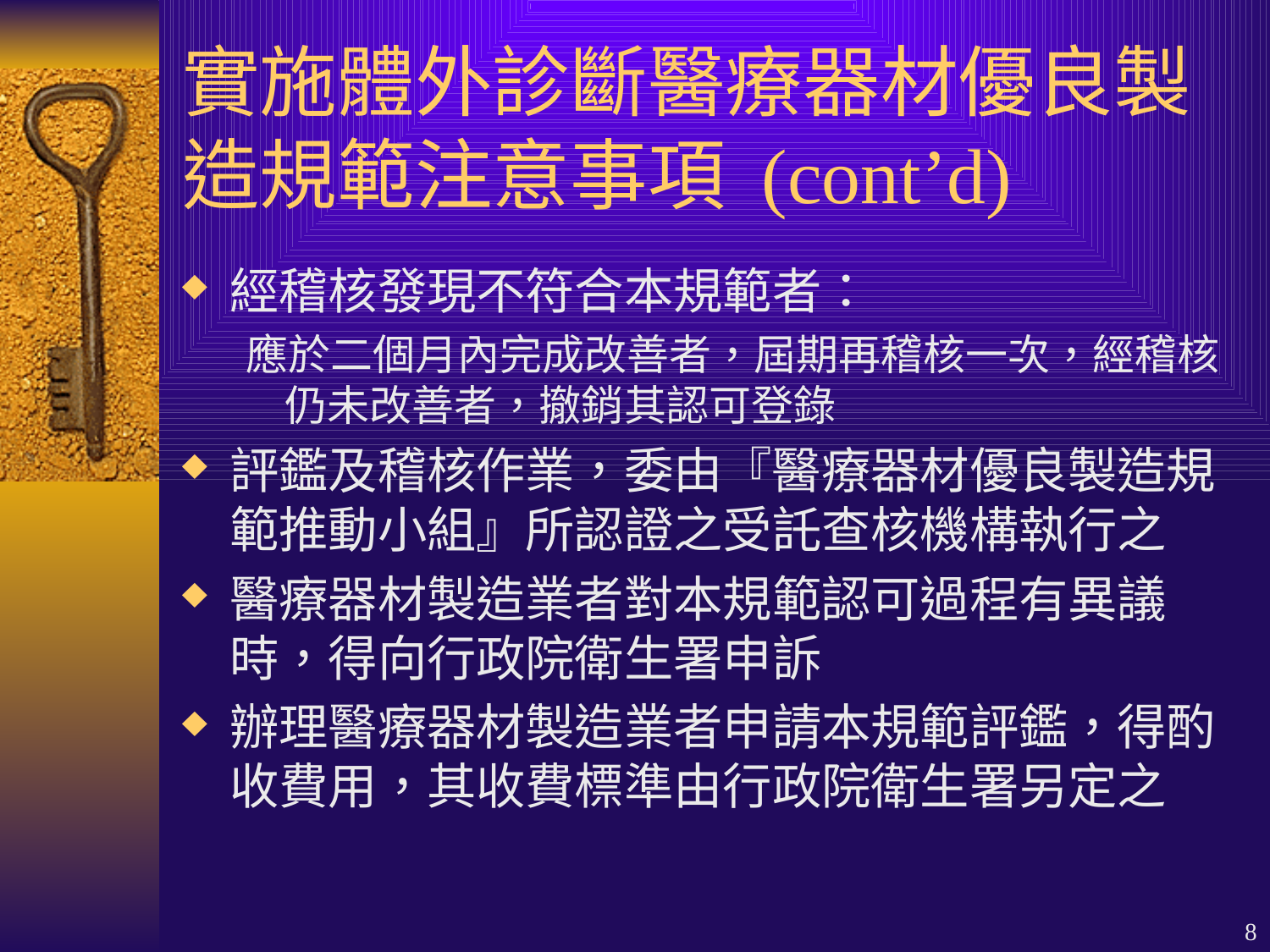

# 實施體外診斷醫療器材優良製造規範注意事項 (cont’d)
經稽核發現不符合本規範者：
應於二個月內完成改善者，屆期再稽核一次，經稽核仍未改善者，撤銷其認可登錄
評鑑及稽核作業，委由『醫療器材優良製造規範推動小組』所認證之受託查核機構執行之
醫療器材製造業者對本規範認可過程有異議時，得向行政院衛生署申訴
辦理醫療器材製造業者申請本規範評鑑，得酌收費用，其收費標準由行政院衛生署另定之
8